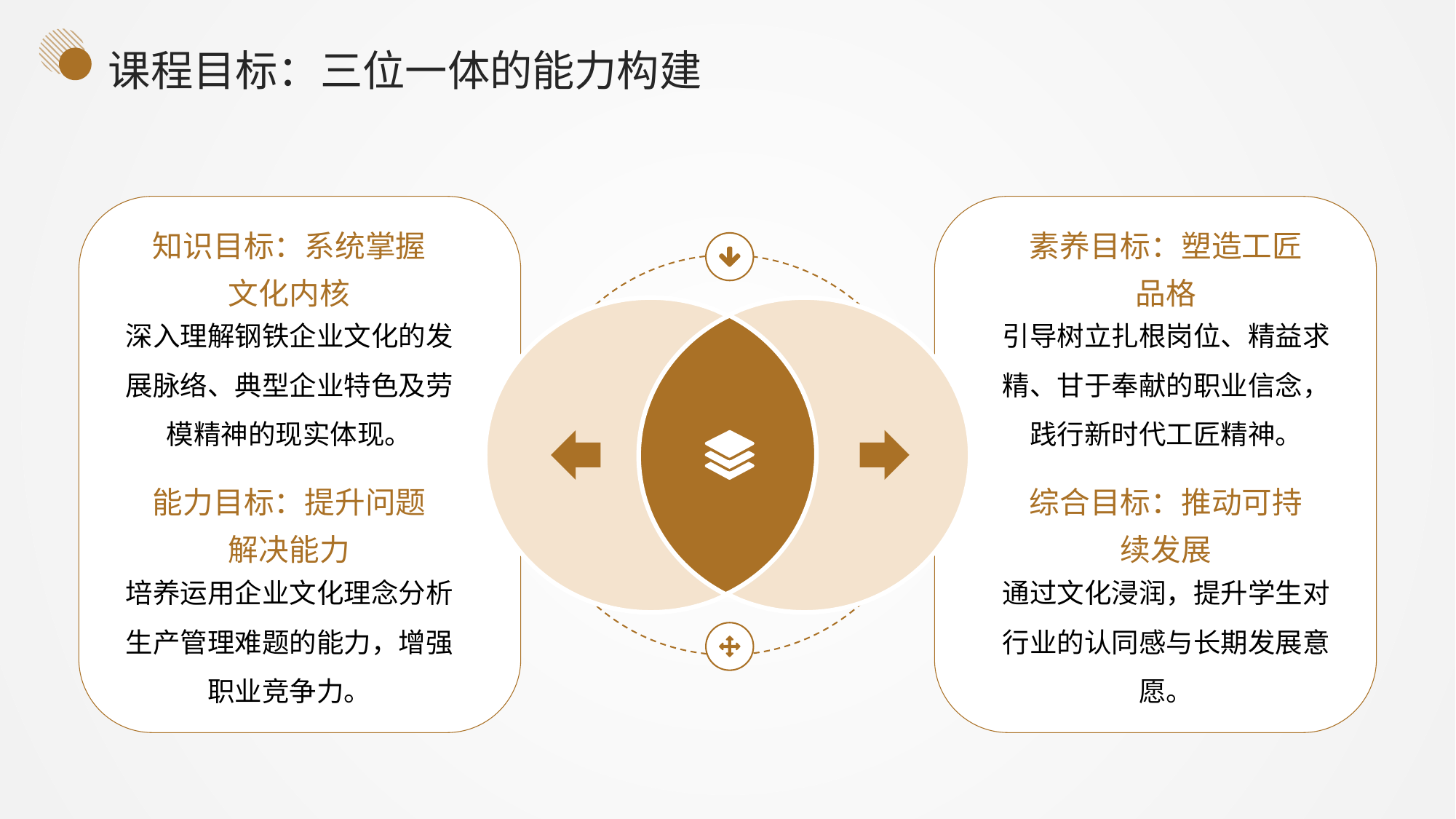

课程目标：三位一体的能力构建

知识目标：系统掌握文化内核
素养目标：塑造工匠品格

深入理解钢铁企业文化的发展脉络、典型企业特色及劳模精神的现实体现。
引导树立扎根岗位、精益求精、甘于奉献的职业信念，践行新时代工匠精神。

能力目标：提升问题解决能力
综合目标：推动可持续发展
培养运用企业文化理念分析生产管理难题的能力，增强职业竞争力。
通过文化浸润，提升学生对行业的认同感与长期发展意愿。